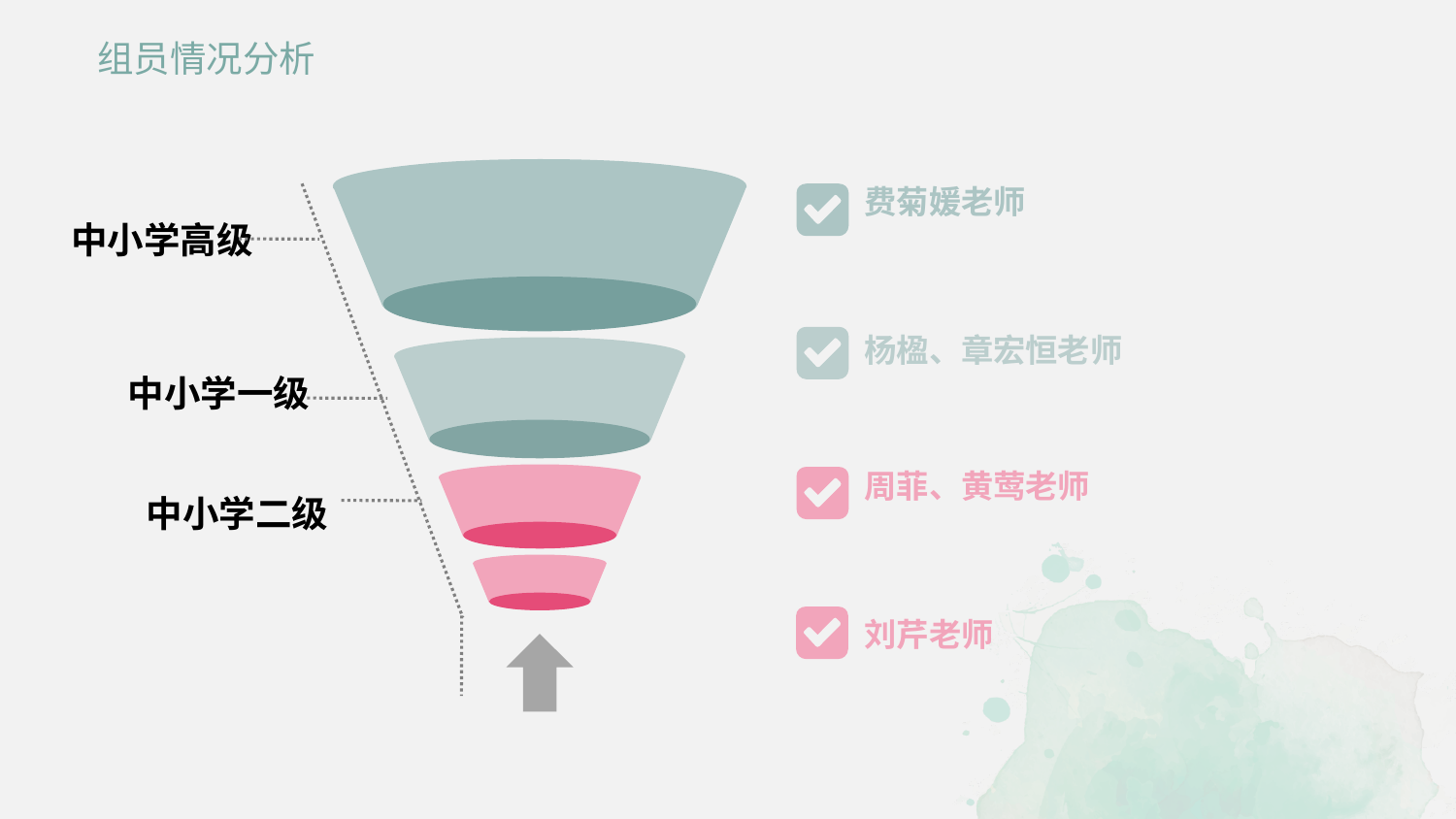

组员情况分析

中小学高级

中小学二级

费菊媛老师

杨楹、章宏恒老师

周菲、黄莺老师

刘芹老师

中小学一级